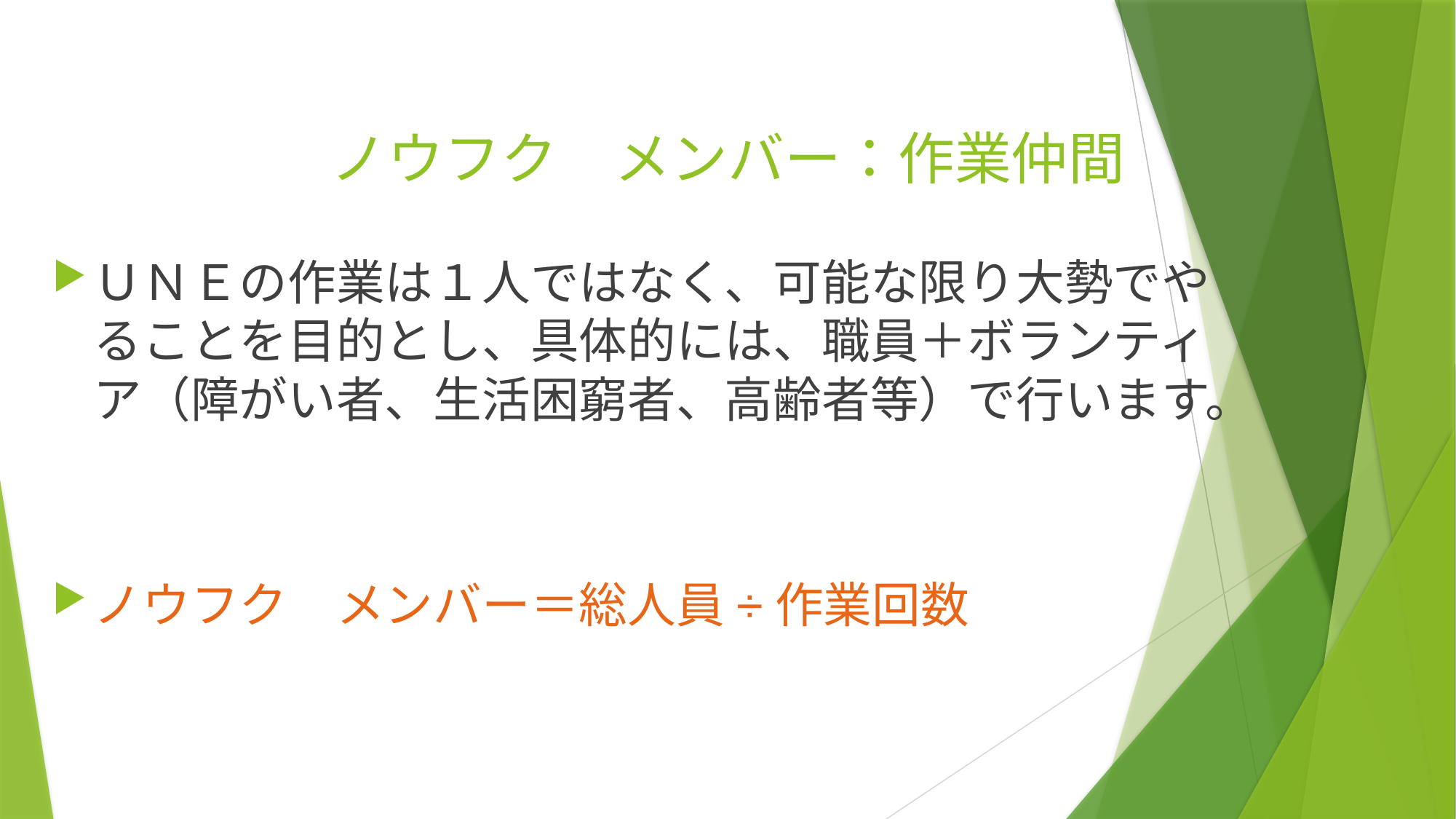

# ノウフク　メンバー：作業仲間
ＵＮＥの作業は１人ではなく、可能な限り大勢でやることを目的とし、具体的には、職員＋ボランティア（障がい者、生活困窮者、高齢者等）で行います。

ノウフク　メンバー＝総人員÷作業回数